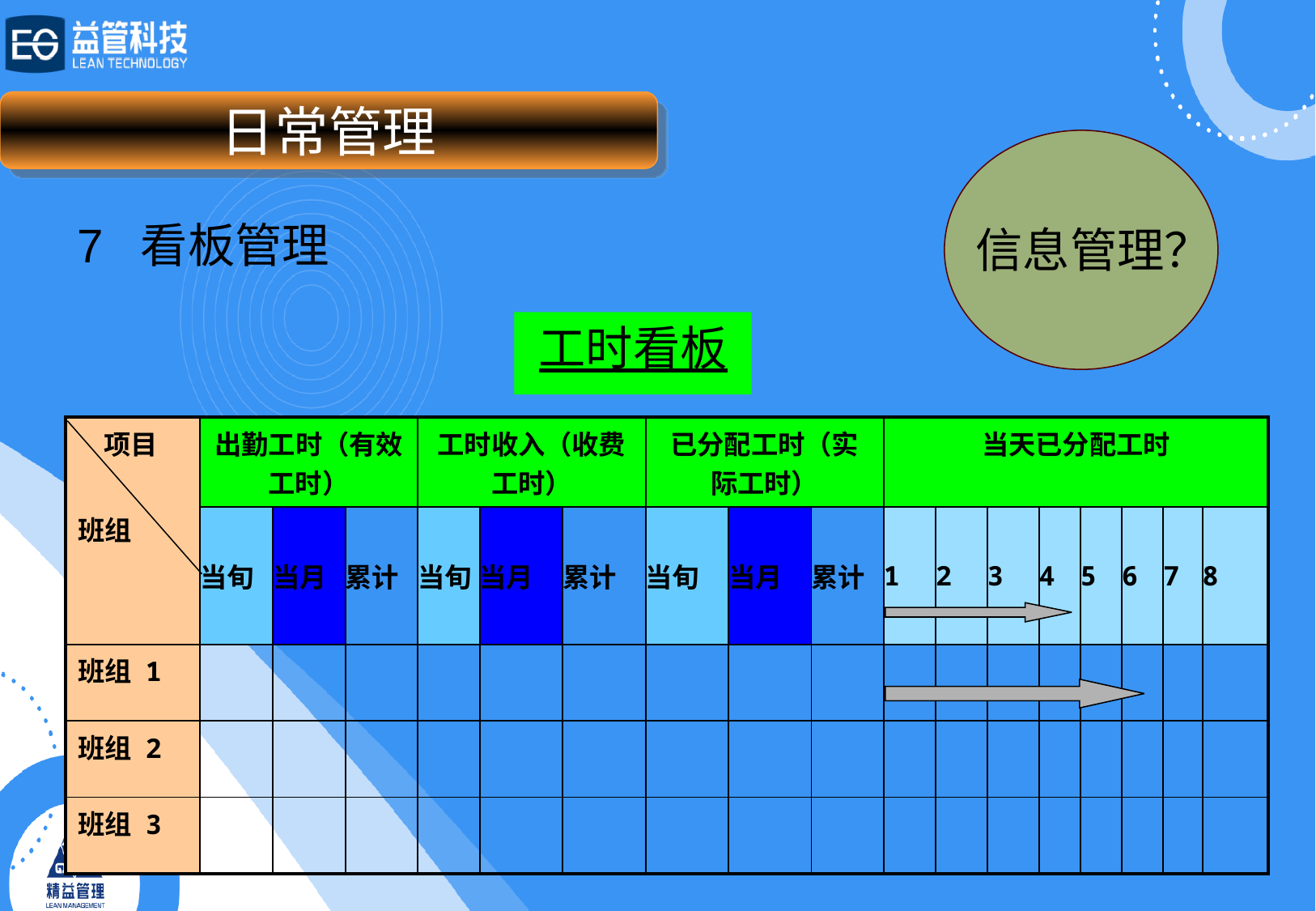

日常管理

信息管理？
7  看板管理
# 工时看板
| 项目 班组 | 出勤工时（有效工时） |  |  | 工时收入（收费工时） |  |  | 已分配工时（实际工时） |  |  | 当天已分配工时 |  |  |  |  |  |  |  |
| --- | --- | --- | --- | --- | --- | --- | --- | --- | --- | --- | --- | --- | --- | --- | --- | --- | --- |
|  | 当旬 | 当月 | 累计 | 当旬 | 当月 | 累计 | 当旬 | 当月 | 累计 | 1 | 2 | 3 | 4 | 5 | 6 | 7 | 8 |
| 班组 1 |  |  |  |  |  |  |  |  |  |  |  |  |  |  |  |  |  |
| 班组 2 |  |  |  |  |  |  |  |  |  |  |  |  |  |  |  |  |  |
| 班组 3 |  |  |  |  |  |  |  |  |  |  |  |  |  |  |  |  |  |